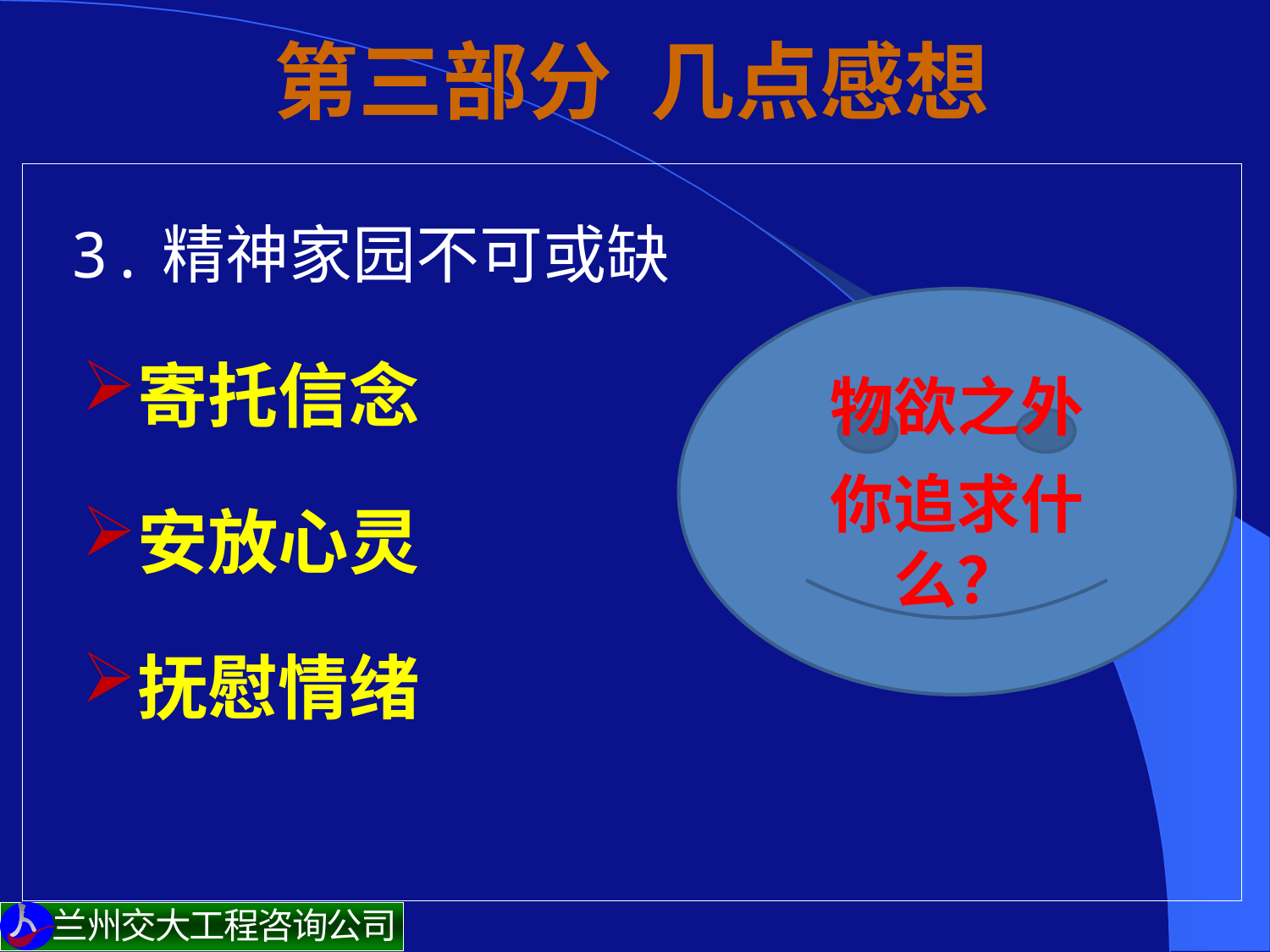

# 第三部分  几点感想
 3.精神家园不可或缺
寄托信念
安放心灵
抚慰情绪
物欲之外
你追求什么？